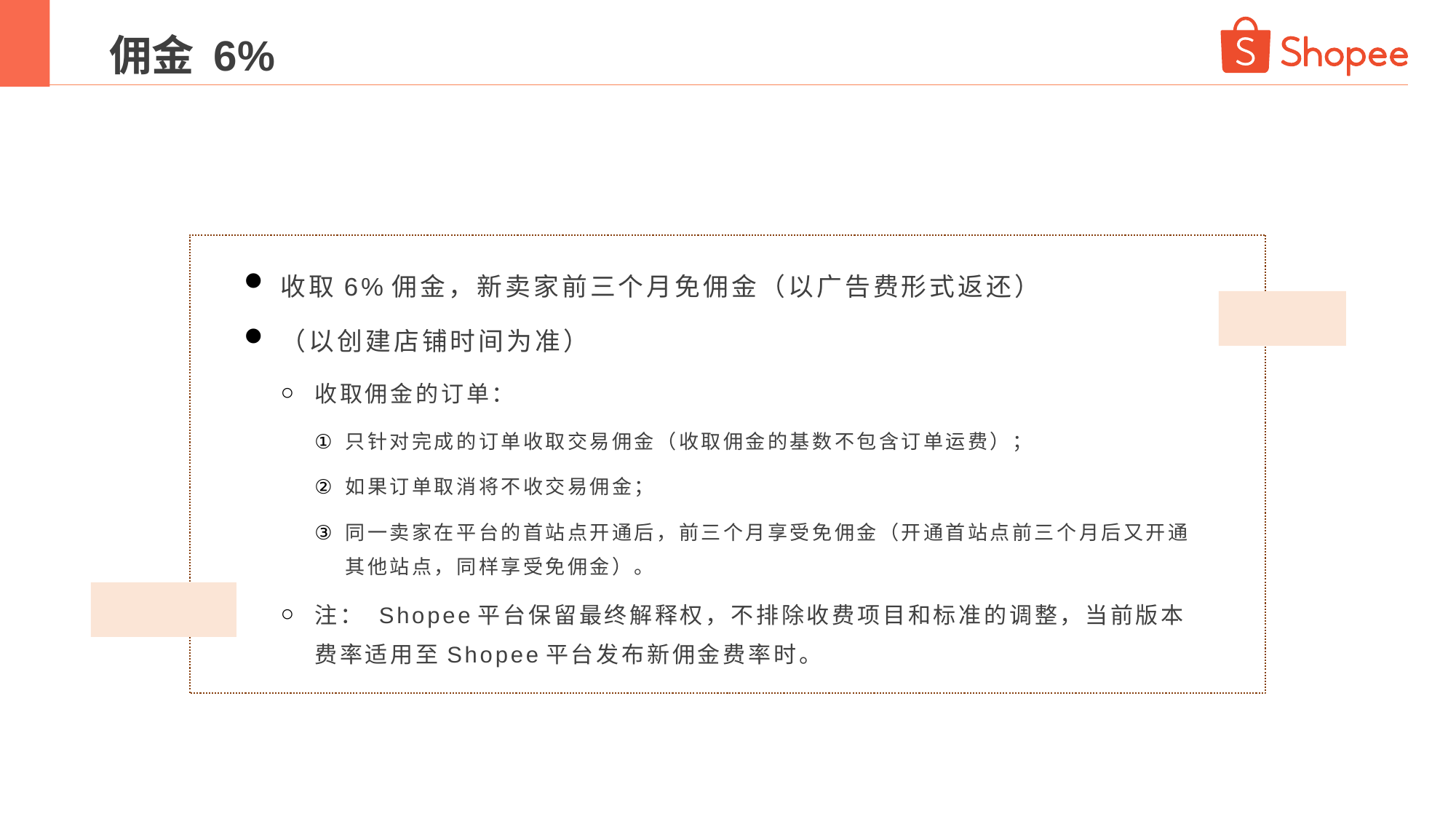

佣金 6%

收取6%佣金，新卖家前三个月免佣金（以广告费形式返还）
（以创建店铺时间为准）
收取佣金的订单：
只针对完成的订单收取交易佣金（收取佣金的基数不包含订单运费）；
如果订单取消将不收交易佣金；
同一卖家在平台的首站点开通后，前三个月享受免佣金（开通首站点前三个月后又开通其他站点，同样享受免佣金）。
注： Shopee平台保留最终解释权，不排除收费项目和标准的调整，当前版本费率适用至Shopee平台发布新佣金费率时。